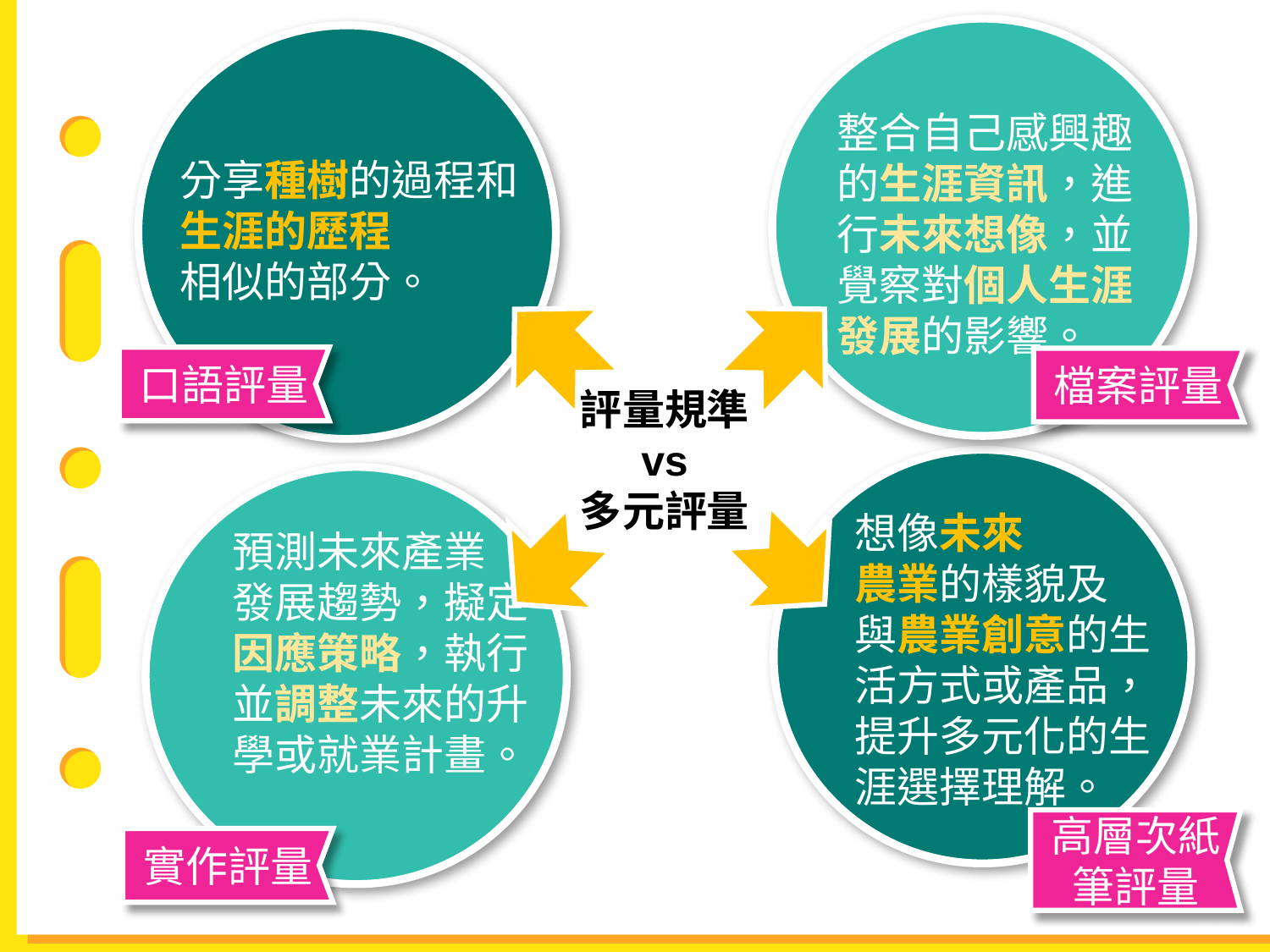

整合自己感興趣的生涯資訊，進行未來想像，並覺察對個人生涯發展的影響。

評量規準
vs
多元評量
分享種樹的過程和生涯的歷程
相似的部分。
想像未來
農業的樣貌及
與農業創意的生活方式或產品，提升多元化的生涯選擇理解。
預測未來產業
發展趨勢，擬定因應策略，執行並調整未來的升學或就業計畫。
口語評量
檔案評量

高層次紙筆評量
實作評量